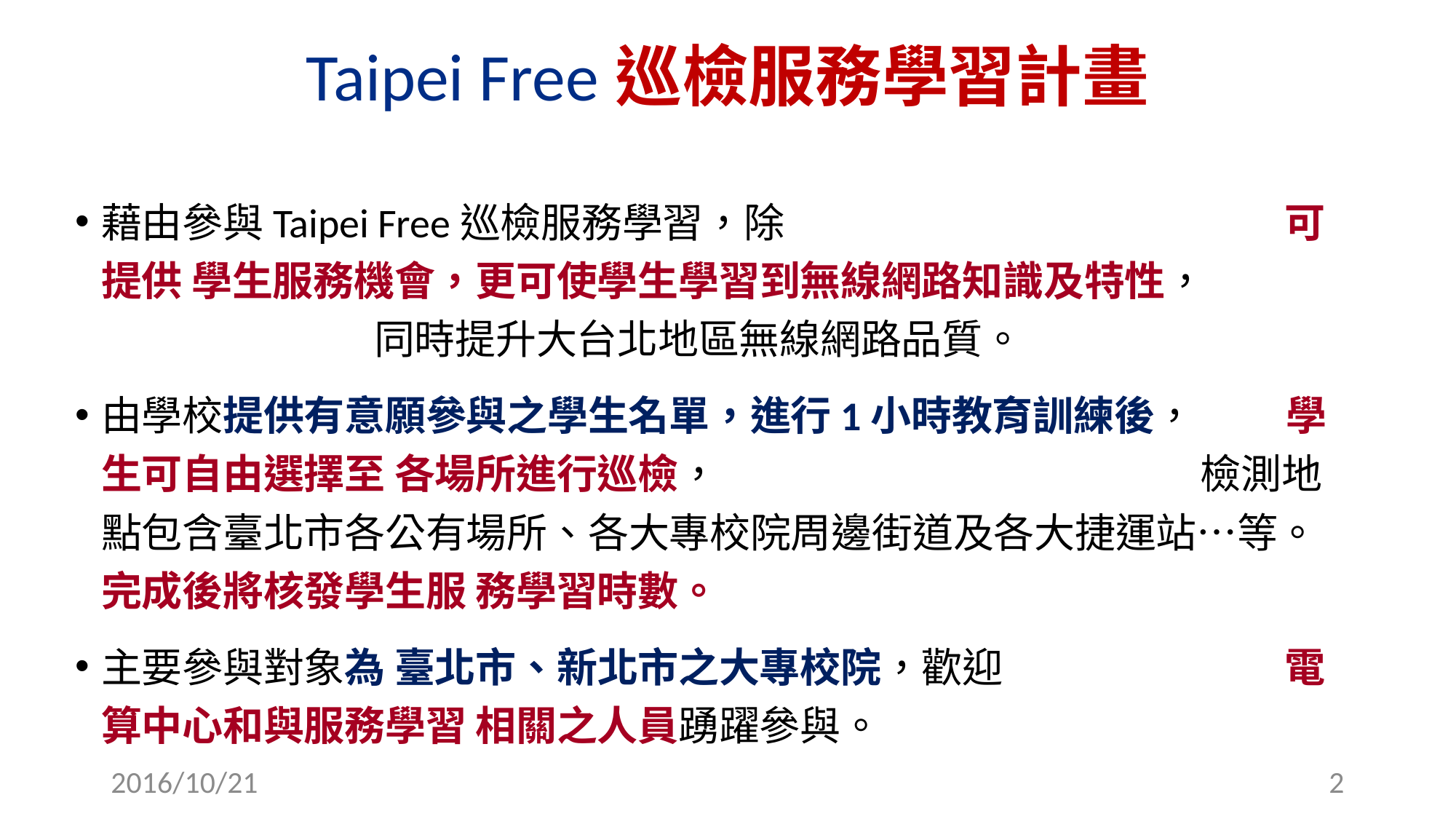

# Taipei Free巡檢服務學習計畫
藉由參與Taipei Free巡檢服務學習，除                                                       可提供 學生服務機會，更可使學生學習到無線網路知識及特性，                                              同時提升大台北地區無線網路品質。
由學校提供有意願參與之學生名單，進行1小時教育訓練後，          學生可自由選擇至 各場所進行巡檢，                                                     檢測地點包含臺北市各公有場所、各大專校院周邊街道及各大捷運站…等。完成後將核發學生服 務學習時數。
主要參與對象為 臺北市、新北市之大專校院，歡迎                               電算中心和與服務學習 相關之人員踴躍參與。

2016/10/21
2